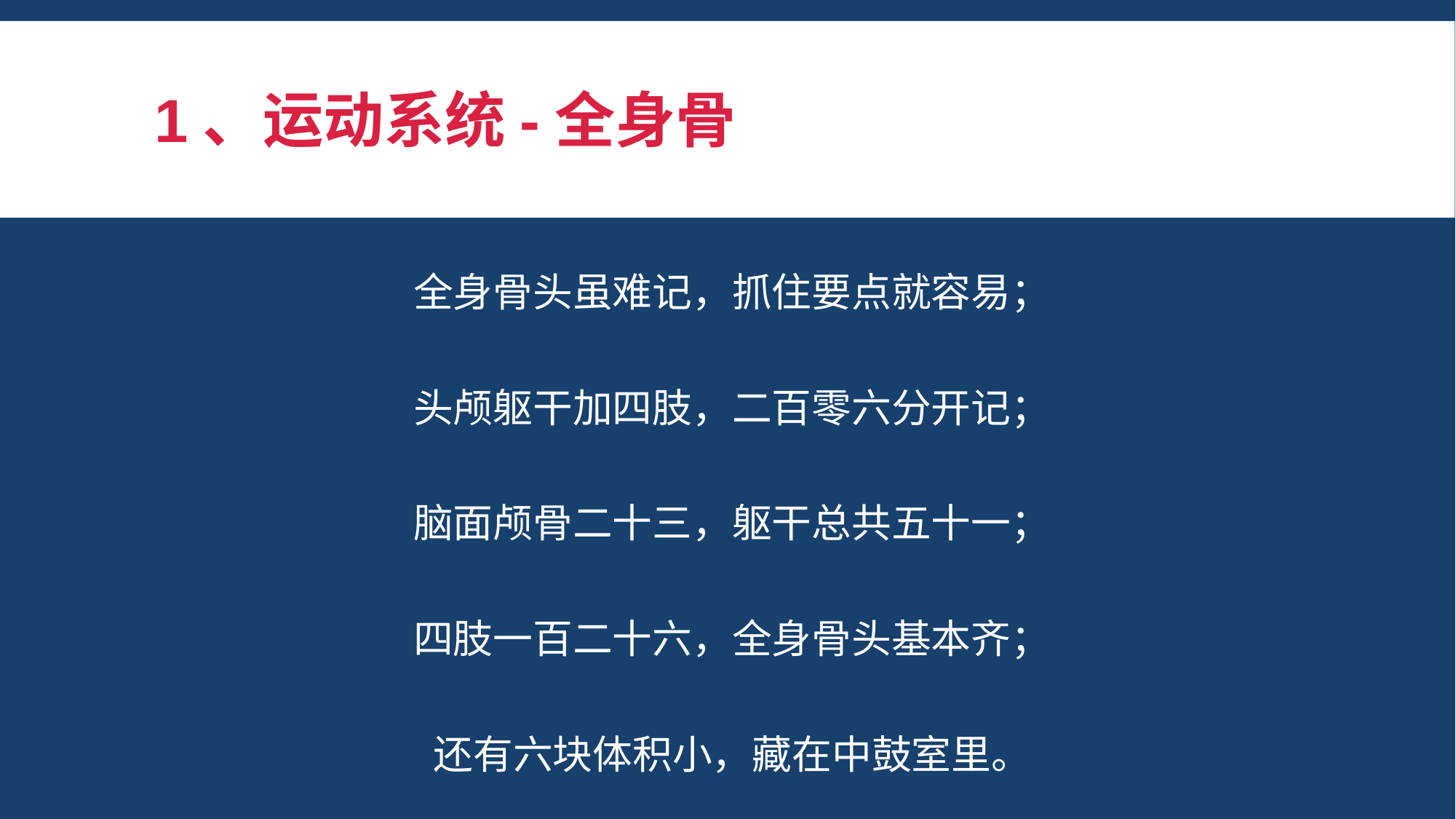

# 1、运动系统-全身骨
全身骨头虽难记，抓住要点就容易；
头颅躯干加四肢，二百零六分开记；
脑面颅骨二十三，躯干总共五十一；
四肢一百二十六，全身骨头基本齐；
还有六块体积小，藏在中鼓室里。